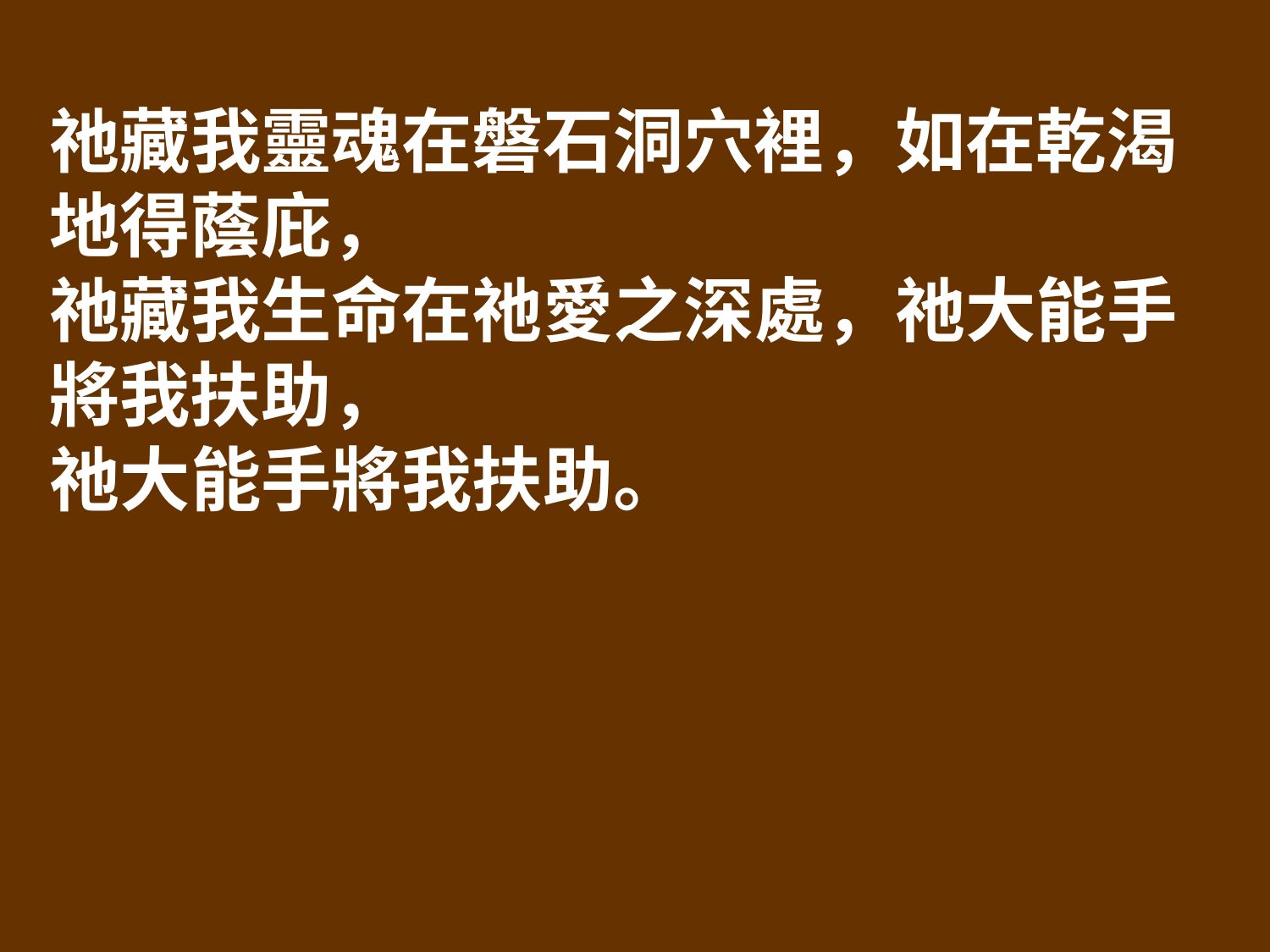

祂藏我靈魂在磐石洞穴裡，如在乾渴地得蔭庇，
祂藏我生命在祂愛之深處，祂大能手將我扶助，
祂大能手將我扶助。